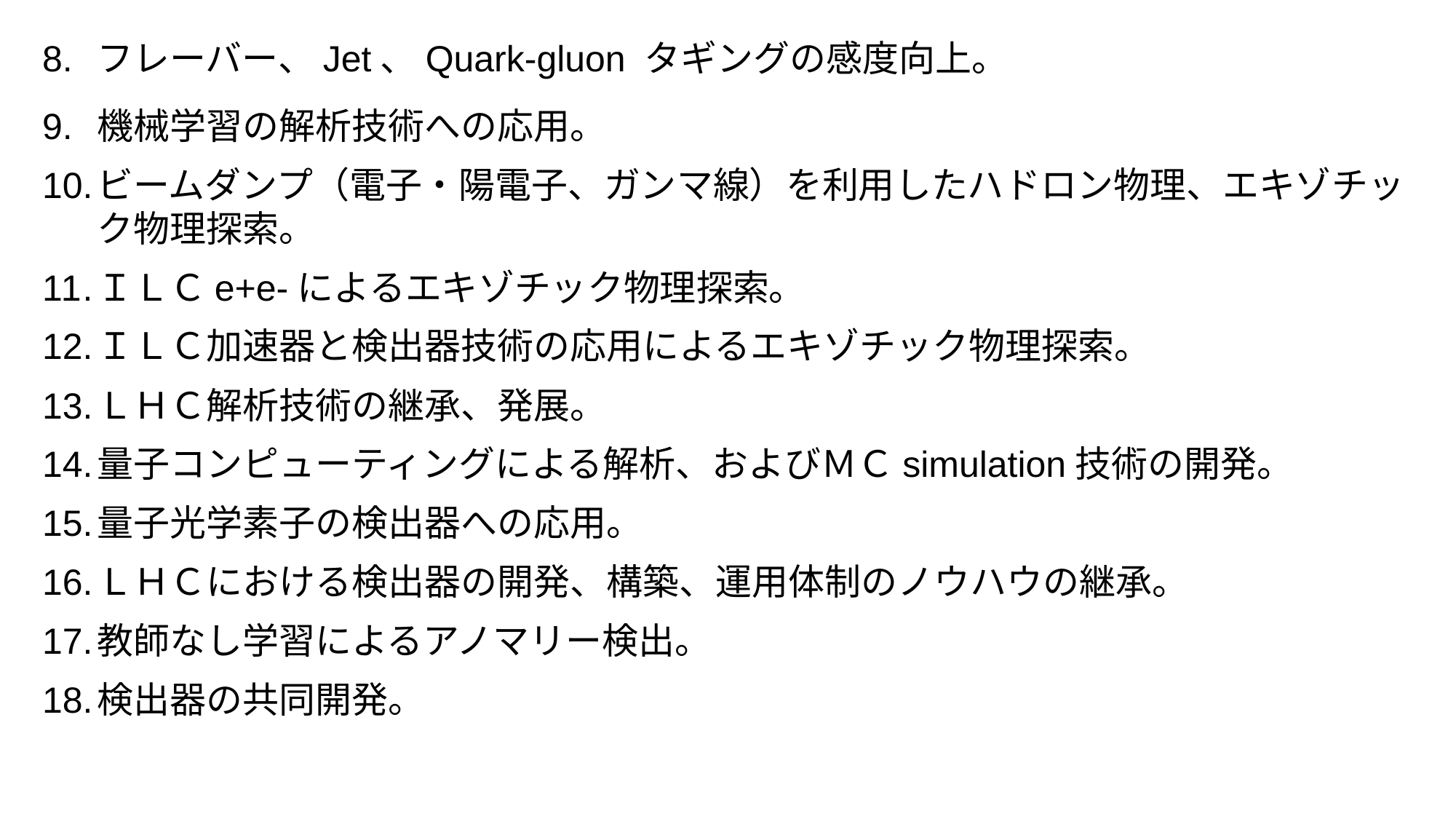

フレーバー、Jet、Quark-gluon タギングの感度向上。
機械学習の解析技術への応用。
ビームダンプ（電子・陽電子、ガンマ線）を利用したハドロン物理、エキゾチック物理探索。
ＩＬＣe+e-によるエキゾチック物理探索。
ＩＬＣ加速器と検出器技術の応用によるエキゾチック物理探索。
ＬＨＣ解析技術の継承、発展。
量子コンピューティングによる解析、およびＭＣsimulation技術の開発。
量子光学素子の検出器への応用。
ＬＨＣにおける検出器の開発、構築、運用体制のノウハウの継承。
教師なし学習によるアノマリー検出。
検出器の共同開発。